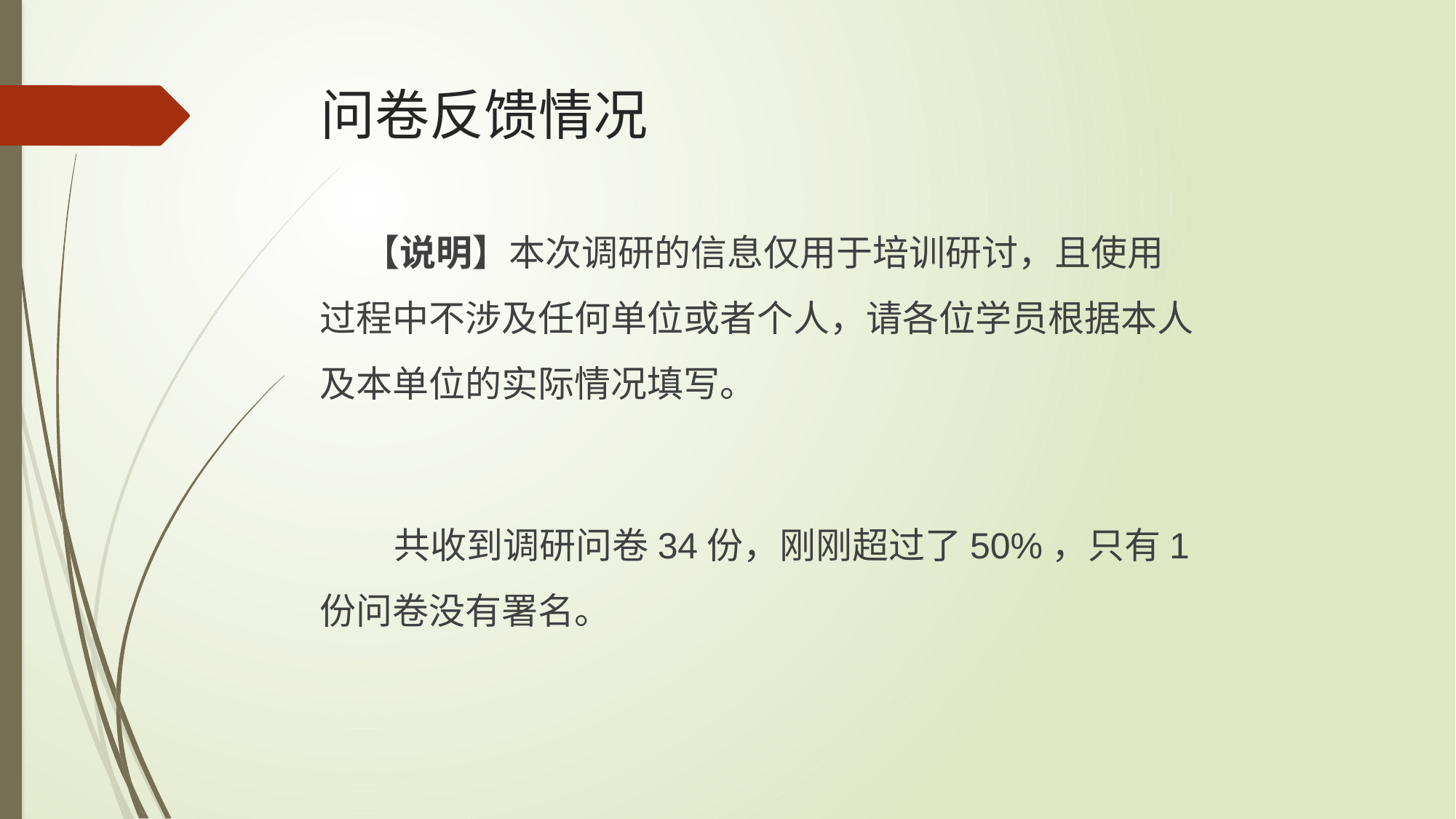

# 问卷反馈情况
      【说明】本次调研的信息仅用于培训研讨，且使用过程中不涉及任何单位或者个人，请各位学员根据本人及本单位的实际情况填写。

        共收到调研问卷34份，刚刚超过了50%，只有1份问卷没有署名。